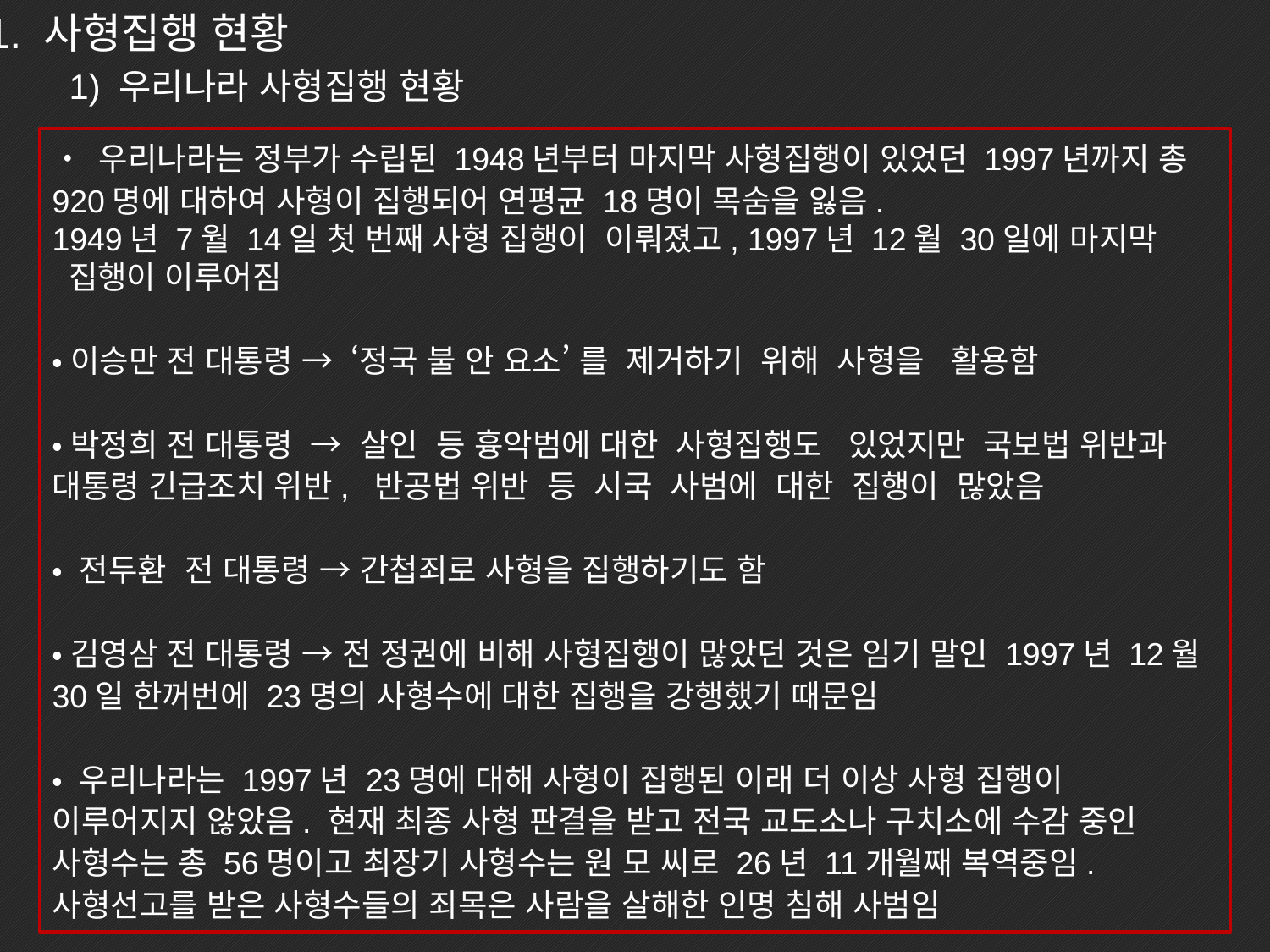

1. 사형집행 현황
       1) 우리나라 사형집행 현황
• 우리나라는 정부가 수립된 1948년부터 마지막 사형집행이 있었던 1997년까지 총 920명에 대하여 사형이 집행되어 연평균 18명이 목숨을 잃음.
1949년 7월 14일 첫 번째 사형 집행이  이뤄졌고, 1997년 12월 30일에 마지막
 집행이 이루어짐

•이승만 전 대통령 →  ‘정국 불 안 요소’ 를  제거하기  위해  사형을   활용함

•박정희 전 대통령  →  살인  등 흉악범에 대한  사형집행도   있었지만  국보법 위반과 대통령 긴급조치 위반,  반공법 위반  등  시국  사범에  대한  집행이  많았음

• 전두환  전 대통령 → 간첩죄로 사형을 집행하기도 함

•김영삼 전 대통령 → 전 정권에 비해 사형집행이 많았던 것은 임기 말인 1997년 12월 30일 한꺼번에 23명의 사형수에 대한 집행을 강행했기 때문임

• 우리나라는 1997년 23명에 대해 사형이 집행된 이래 더 이상 사형 집행이 이루어지지 않았음. 현재 최종 사형 판결을 받고 전국 교도소나 구치소에 수감 중인 사형수는 총 56명이고 최장기 사형수는 원 모 씨로 26년 11개월째 복역중임. 사형선고를 받은 사형수들의 죄목은 사람을 살해한 인명 침해 사범임